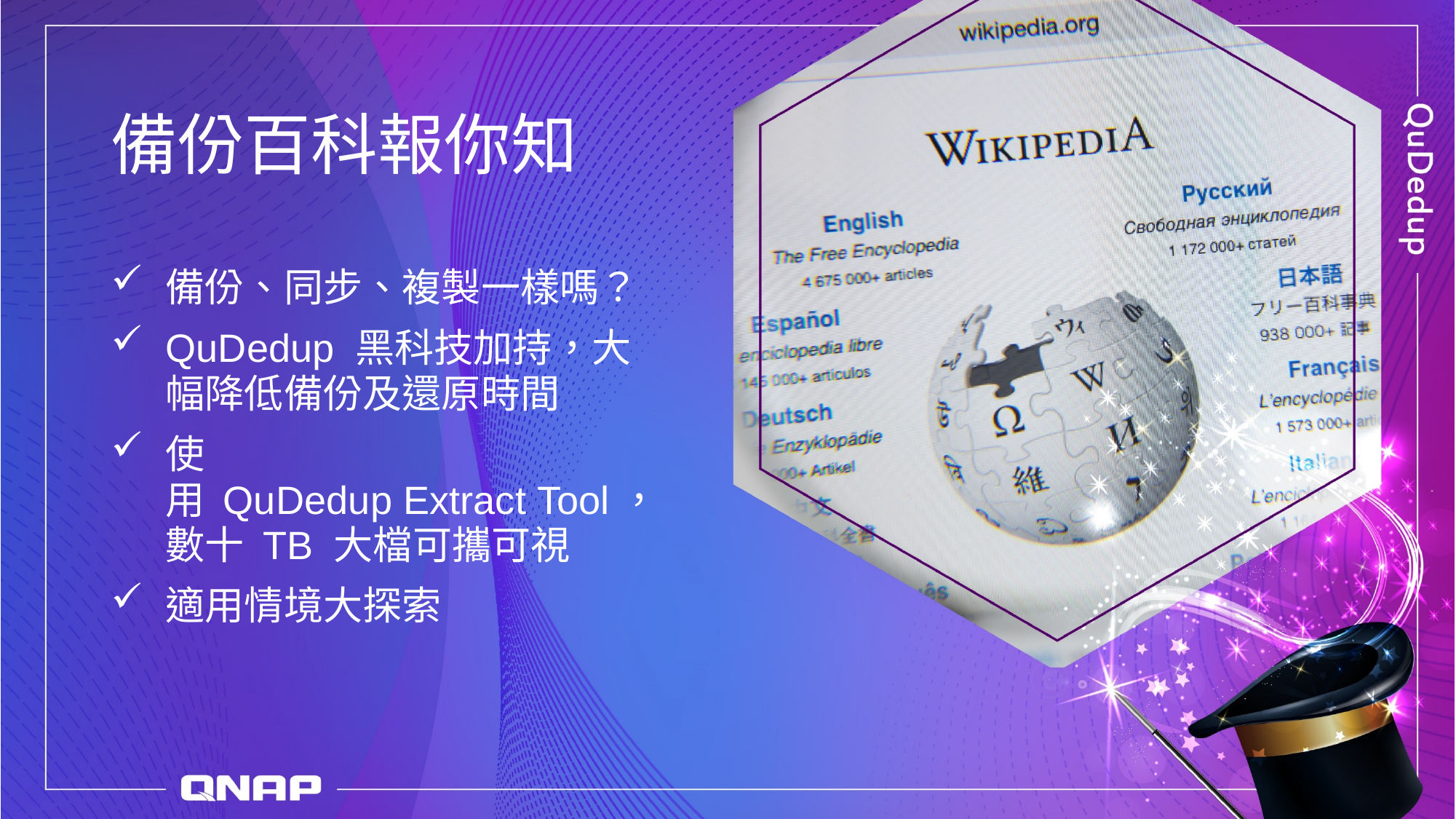

# 備份百科報你知
備份、同步、複製一樣嗎？
QuDedup 黑科技加持，大幅降低備份及還原時間
使用 QuDedup Extract Tool，數十 TB 大檔可攜可視
適用情境大探索